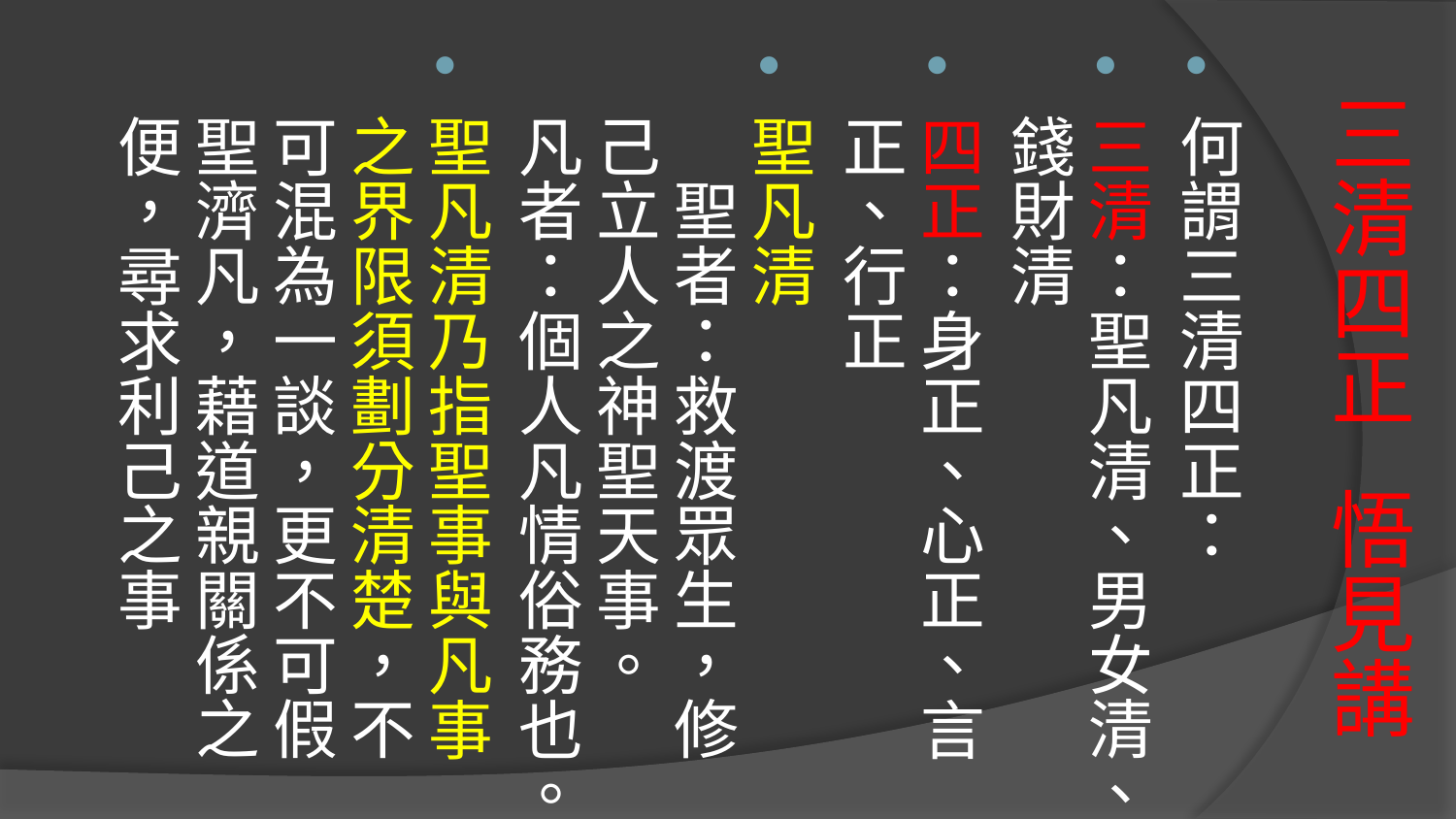

何謂三清四正：
三清：聖凡清、男女清、錢財清
四正：身正、心正、言正、行正
聖凡清
　聖者：救渡眾生，修己立人之神聖天事。     凡者：個人凡情俗務也。
聖凡清乃指聖事與凡事之界限須劃分清楚，不可混為一談，更不可假聖濟凡，藉道親關係之便，尋求利己之事
# 三清四正   悟見講